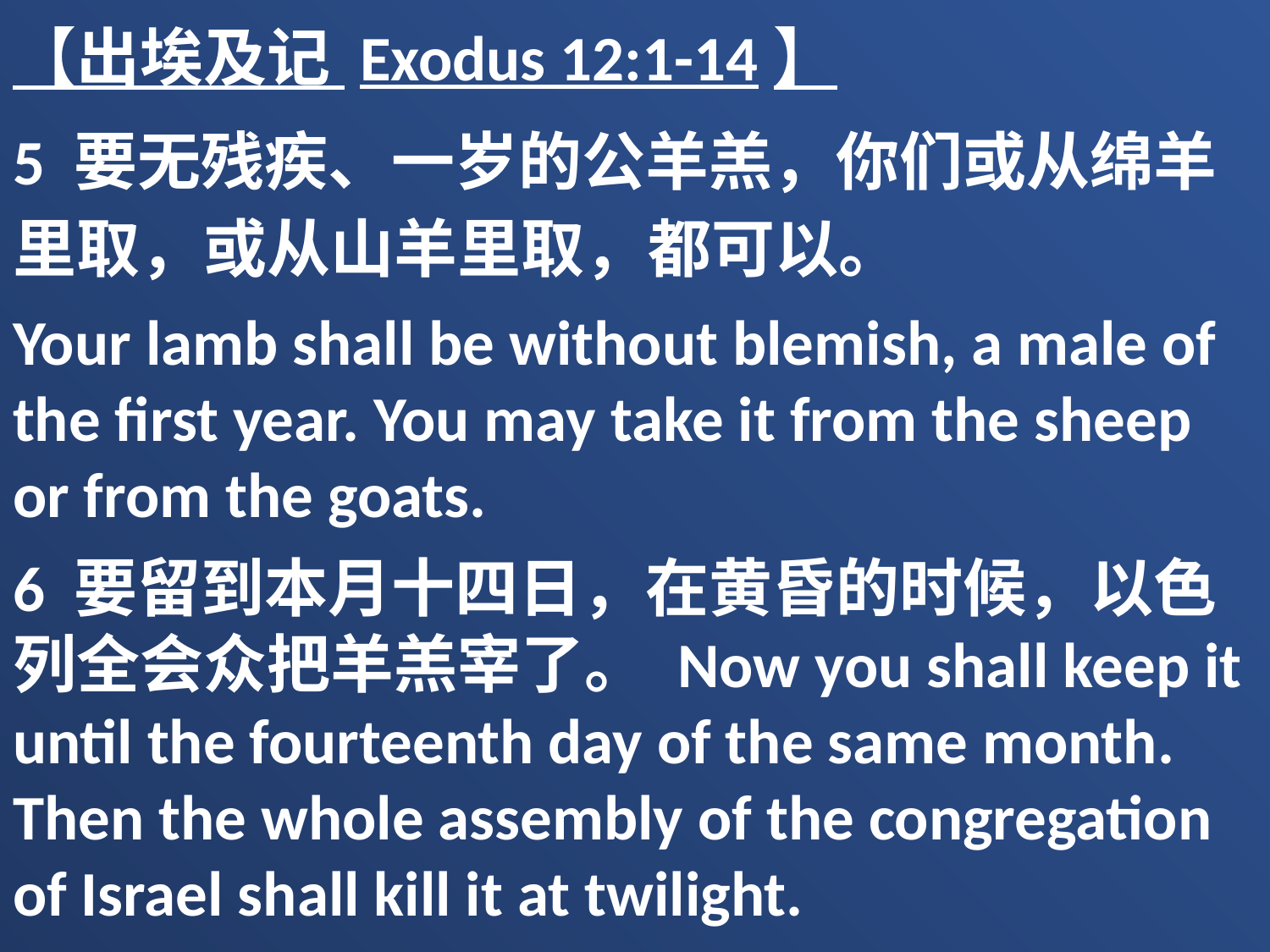

【出埃及记 Exodus 12:1-14】
5 要无残疾、一岁的公羊羔，你们或从绵羊里取，或从山羊里取，都可以。
Your lamb shall be without blemish, a male of the first year. You may take it from the sheep or from the goats.
6 要留到本月十四日，在黄昏的时候，以色列全会众把羊羔宰了。 Now you shall keep it until the fourteenth day of the same month. Then the whole assembly of the congregation of Israel shall kill it at twilight.